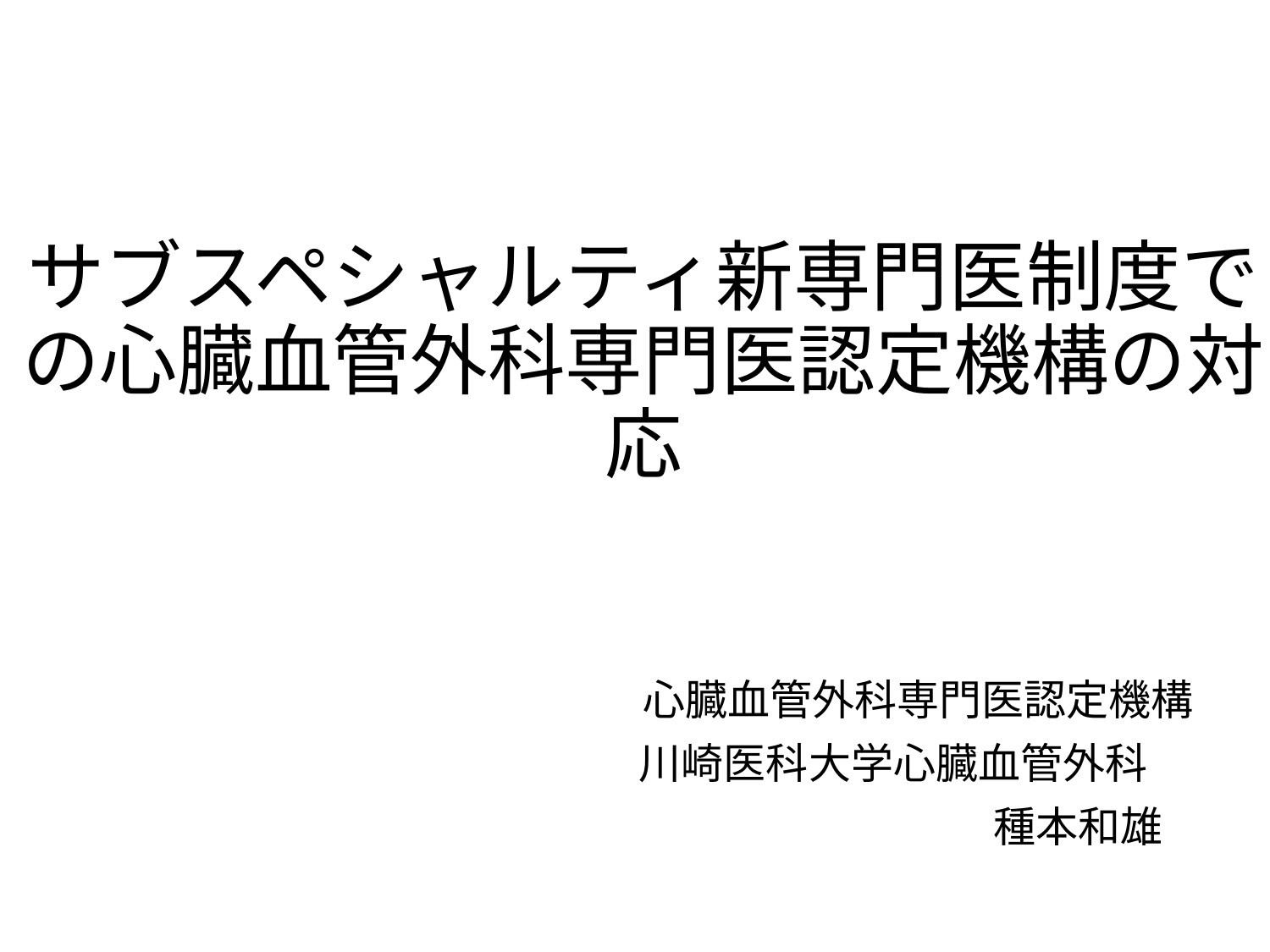

# サブスペシャルティ新専門医制度での心臓血管外科専門医認定機構の対応
　　　心臓血管外科専門医認定機構
 　　  川崎医科大学心臓血管外科
　　　　　　　種本和雄